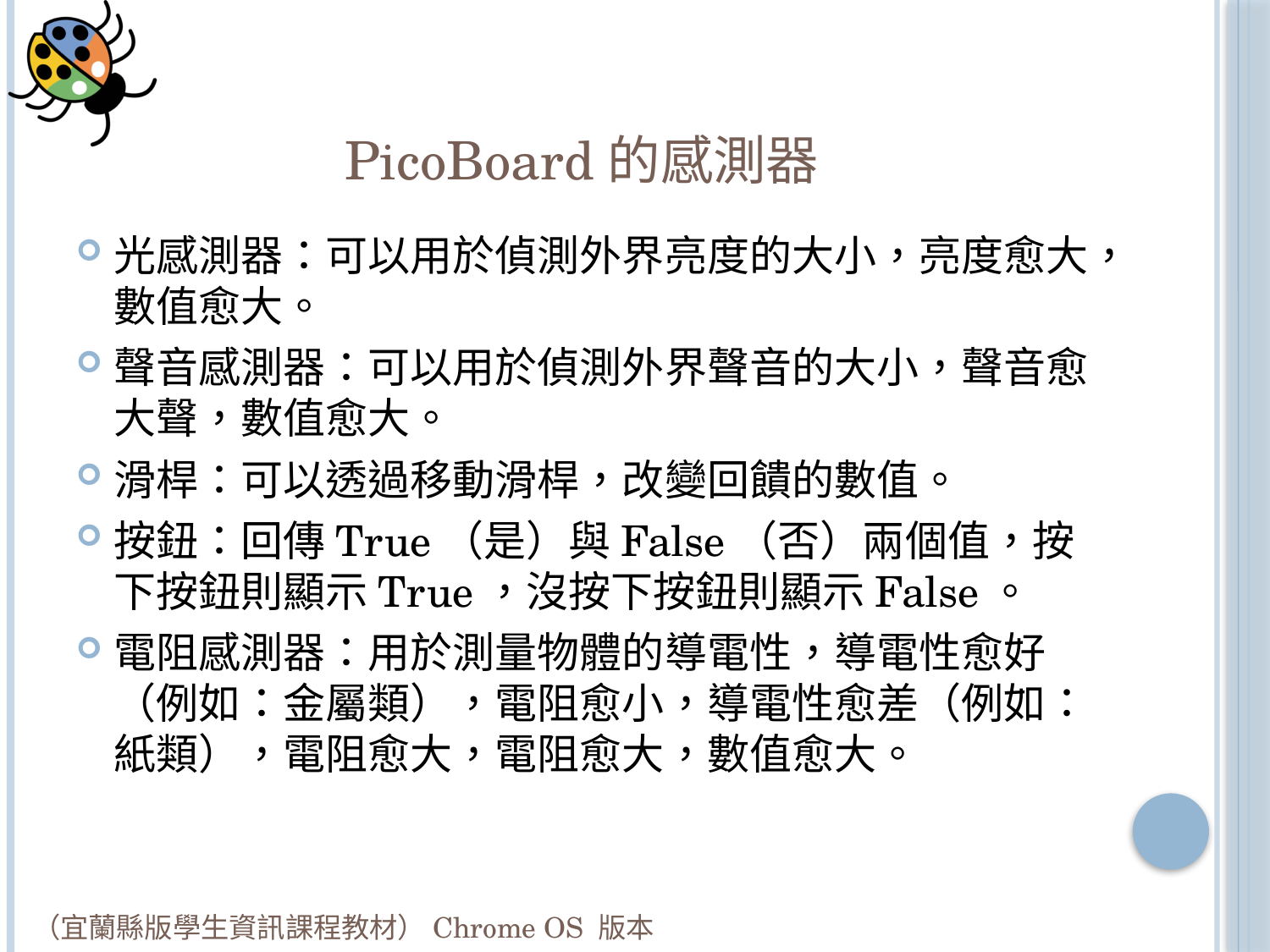

# PicoBoard的感測器
光感測器：可以用於偵測外界亮度的大小，亮度愈大，數值愈大。
聲音感測器：可以用於偵測外界聲音的大小，聲音愈大聲，數值愈大。
滑桿：可以透過移動滑桿，改變回饋的數值。
按鈕：回傳True（是）與False（否）兩個值，按下按鈕則顯示True，沒按下按鈕則顯示False。
電阻感測器：用於測量物體的導電性，導電性愈好（例如：金屬類），電阻愈小，導電性愈差（例如：紙類），電阻愈大，電阻愈大，數值愈大。

（宜蘭縣版學生資訊課程教材）Chrome OS 版本